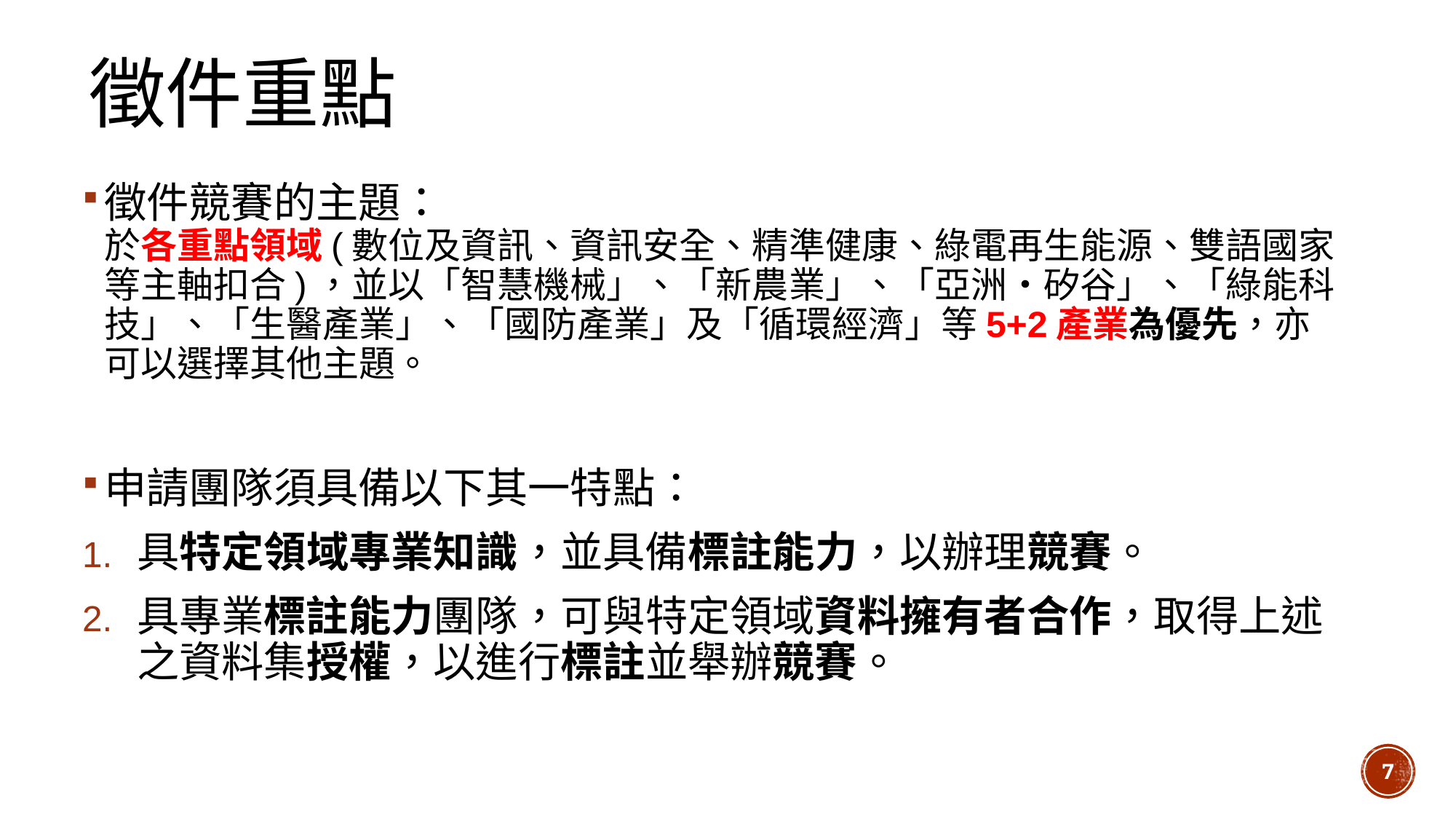

# 徵件重點
徵件競賽的主題：
於各重點領域(數位及資訊、資訊安全、精準健康、綠電再生能源、雙語國家等主軸扣合)，並以「智慧機械」、「新農業」、「亞洲‧矽谷」、「綠能科技」、「生醫產業」、「國防產業」及「循環經濟」等5+2產業為優先，亦可以選擇其他主題。

申請團隊須具備以下其一特點：
具特定領域專業知識，並具備標註能力，以辦理競賽。
具專業標註能力團隊，可與特定領域資料擁有者合作，取得上述之資料集授權，以進行標註並舉辦競賽。
7